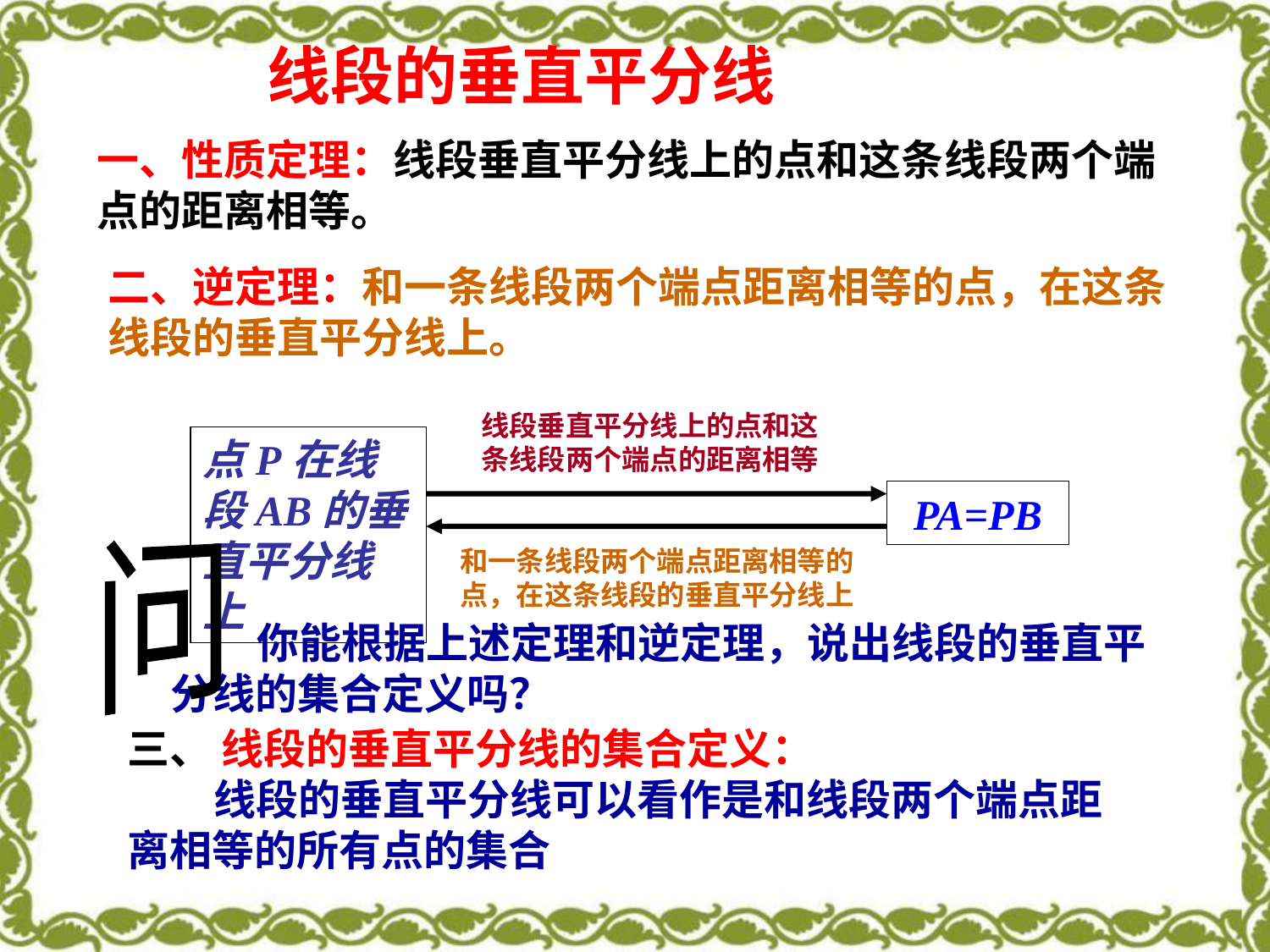

线段的垂直平分线
一、性质定理：线段垂直平分线上的点和这条线段两个端点的距离相等。
二、逆定理：和一条线段两个端点距离相等的点，在这条线段的垂直平分线上。
线段垂直平分线上的点和这条线段两个端点的距离相等
点P在线段AB的垂直平分线上
PA=PB

和一条线段两个端点距离相等的点，在这条线段的垂直平分线上
问
        你能根据上述定理和逆定理，说出线段的垂直平分线的集合定义吗？
三、 线段的垂直平分线的集合定义：
        线段的垂直平分线可以看作是和线段两个端点距离相等的所有点的集合